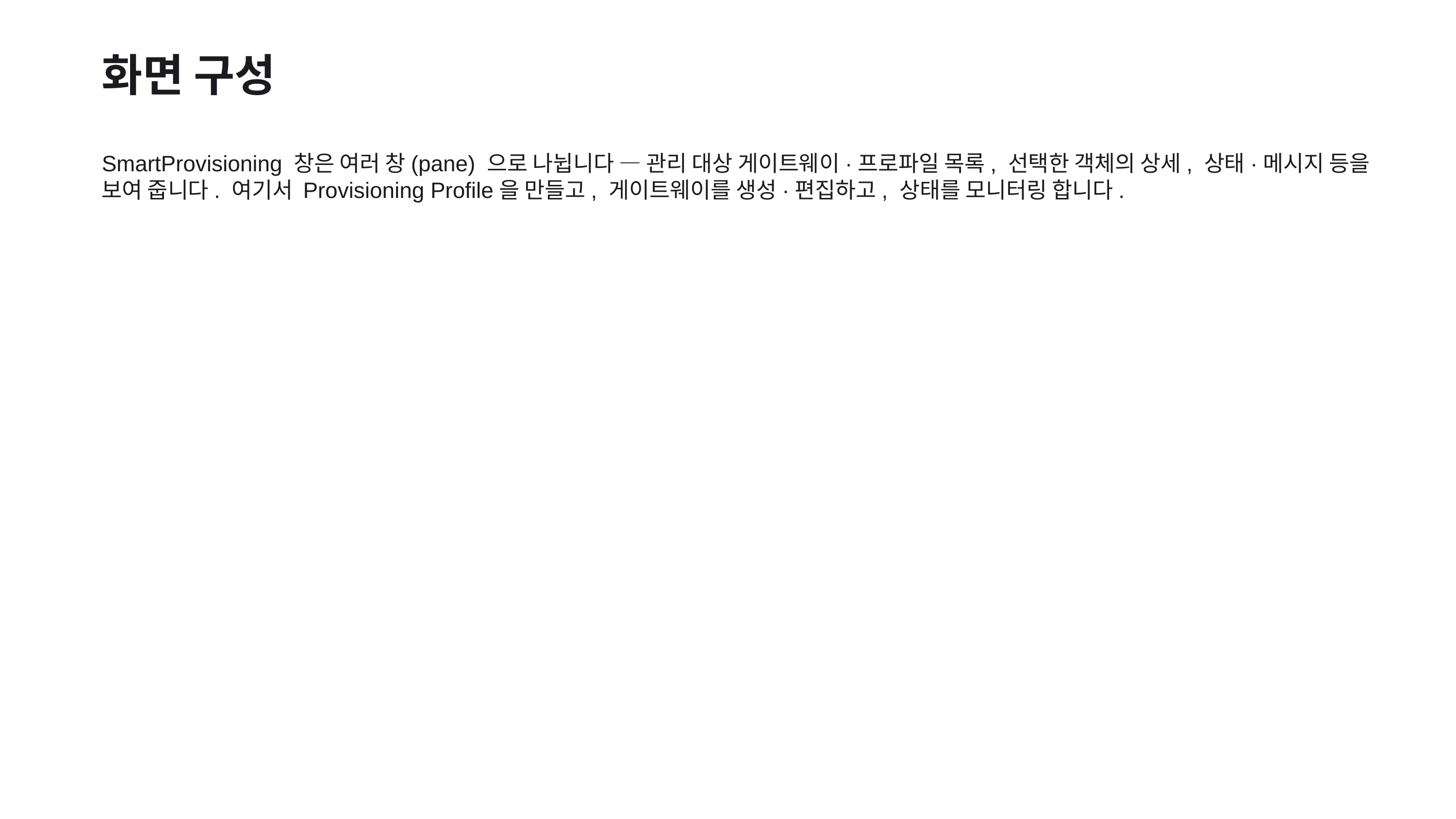

화면 구성
SmartProvisioning 창은 여러 창(pane) 으로 나뉩니다 — 관리 대상 게이트웨이·프로파일 목록, 선택한 객체의 상세, 상태·메시지 등을 보여 줍니다. 여기서 Provisioning Profile을 만들고, 게이트웨이를 생성·편집하고, 상태를 모니터링 합니다.